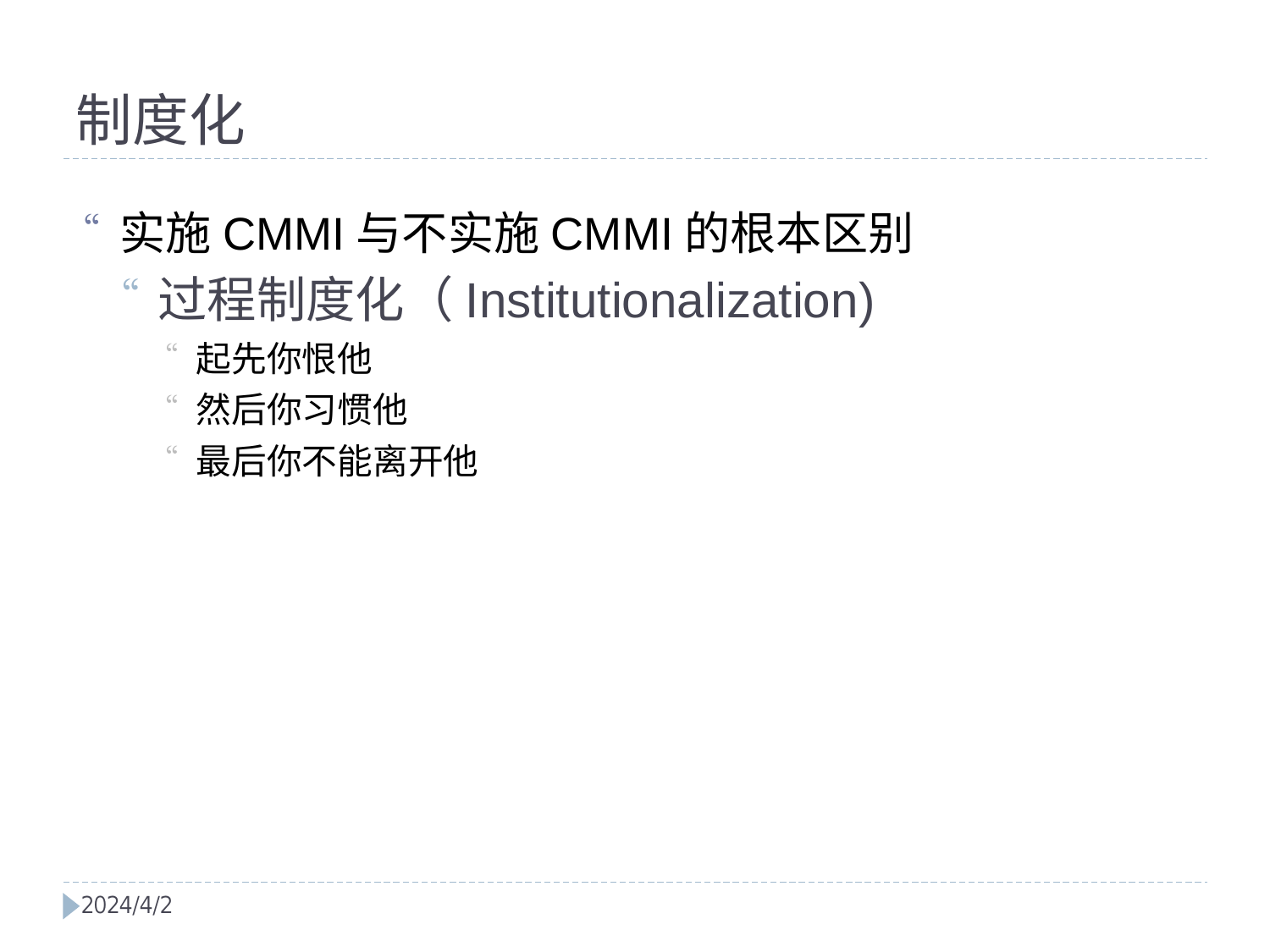

制度化
实施CMMI与不实施CMMI的根本区别
过程制度化（Institutionalization)
起先你恨他
然后你习惯他
最后你不能离开他

2024/4/2